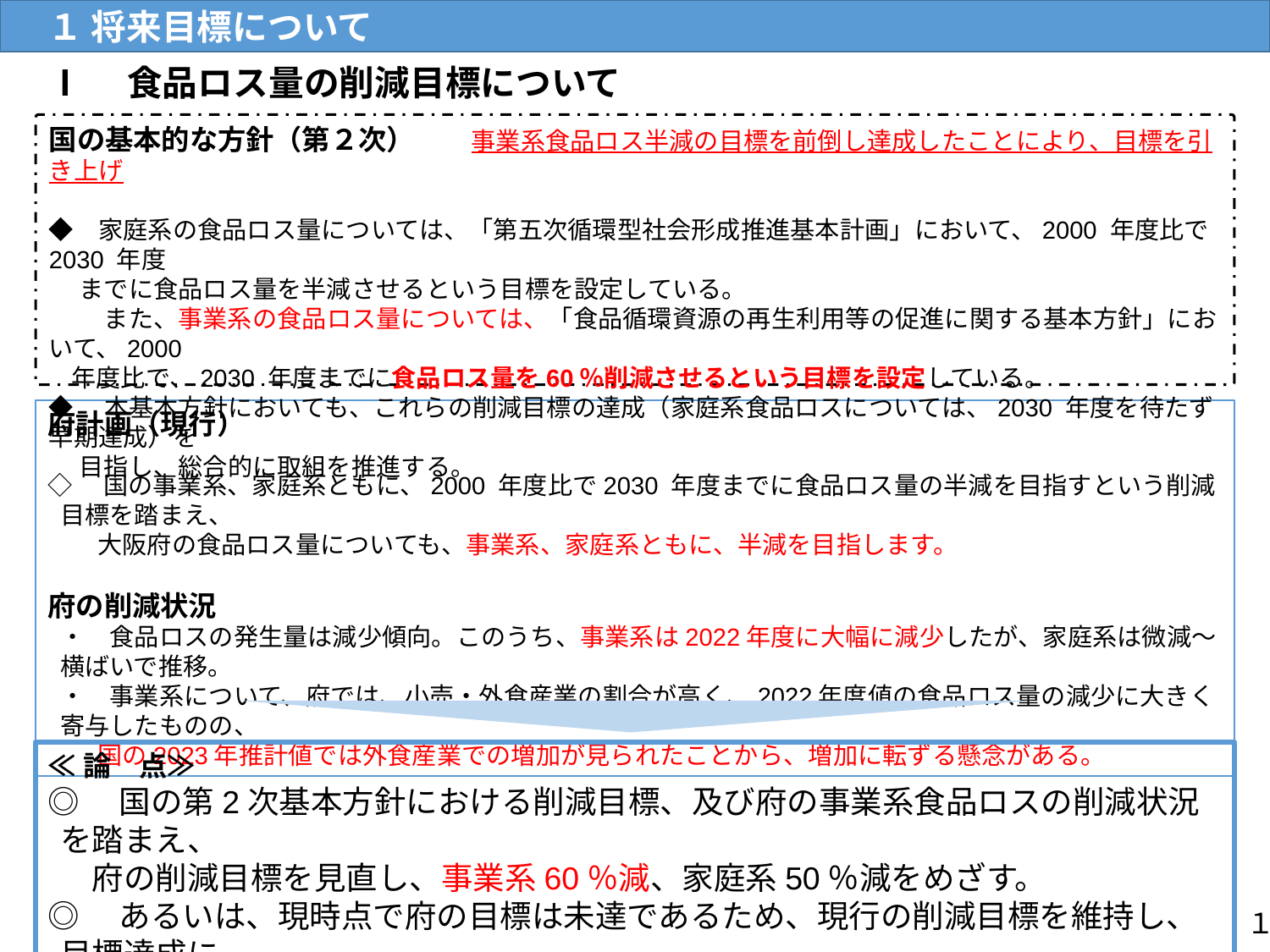

１ 将来目標について
Ⅰ　食品ロス量の削減目標について
国の基本的な方針（第２次）　　事業系食品ロス半減の目標を前倒し達成したことにより、目標を引き上げ
◆　家庭系の食品ロス量については、「第五次循環型社会形成推進基本計画」において、2000 年度比で2030 年度
　 までに食品ロス量を半減させるという目標を設定している。
　　 また、事業系の食品ロス量については、「食品循環資源の再生利用等の促進に関する基本方針」において、2000
   年度比で、2030 年度までに食品ロス量を60％削減させるという目標を設定している。
◆　本基本方針においても、これらの削減目標の達成（家庭系食品ロスについては、2030 年度を待たず早期達成）を
　 目指し、総合的に取組を推進する。

府計画（現行）

◇　国の事業系、家庭系ともに、2000 年度比で2030 年度までに食品ロス量の半減を目指すという削減目標を踏まえ、
　　大阪府の食品ロス量についても、事業系、家庭系ともに、半減を目指します。
府の削減状況
・　食品ロスの発生量は減少傾向。このうち、事業系は2022年度に大幅に減少したが、家庭系は微減～横ばいで推移。
・　事業系について、府では、小売・外食産業の割合が高く、2022年度値の食品ロス量の減少に大きく寄与したものの、
　　国の2023年推計値では外食産業での増加が見られたことから、増加に転ずる懸念がある。

≪論　点≫
◎　国の第2次基本方針における削減目標、及び府の事業系食品ロスの削減状況を踏まえ、
　府の削減目標を見直し、事業系60％減、家庭系50％減をめざす。
◎　あるいは、現時点で府の目標は未達であるため、現行の削減目標を維持し、目標達成に
　 向けて取り組む。
１